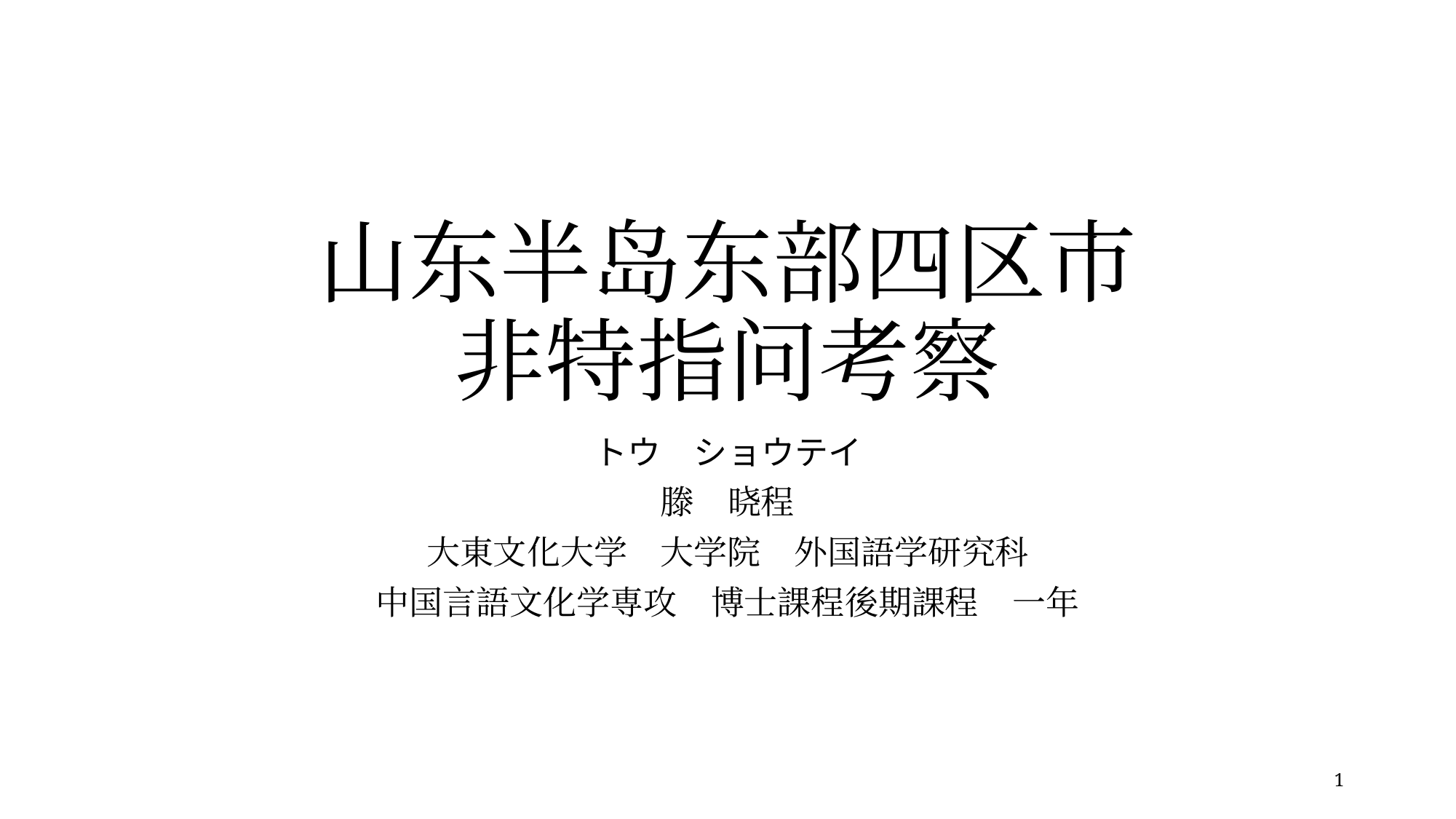

# 山东半岛东部四区市 非特指问考察
トウ　ショウテイ
滕　晓程
大東文化大学　大学院　外国語学研究科
中国言語文化学専攻　博士課程後期課程　一年
1